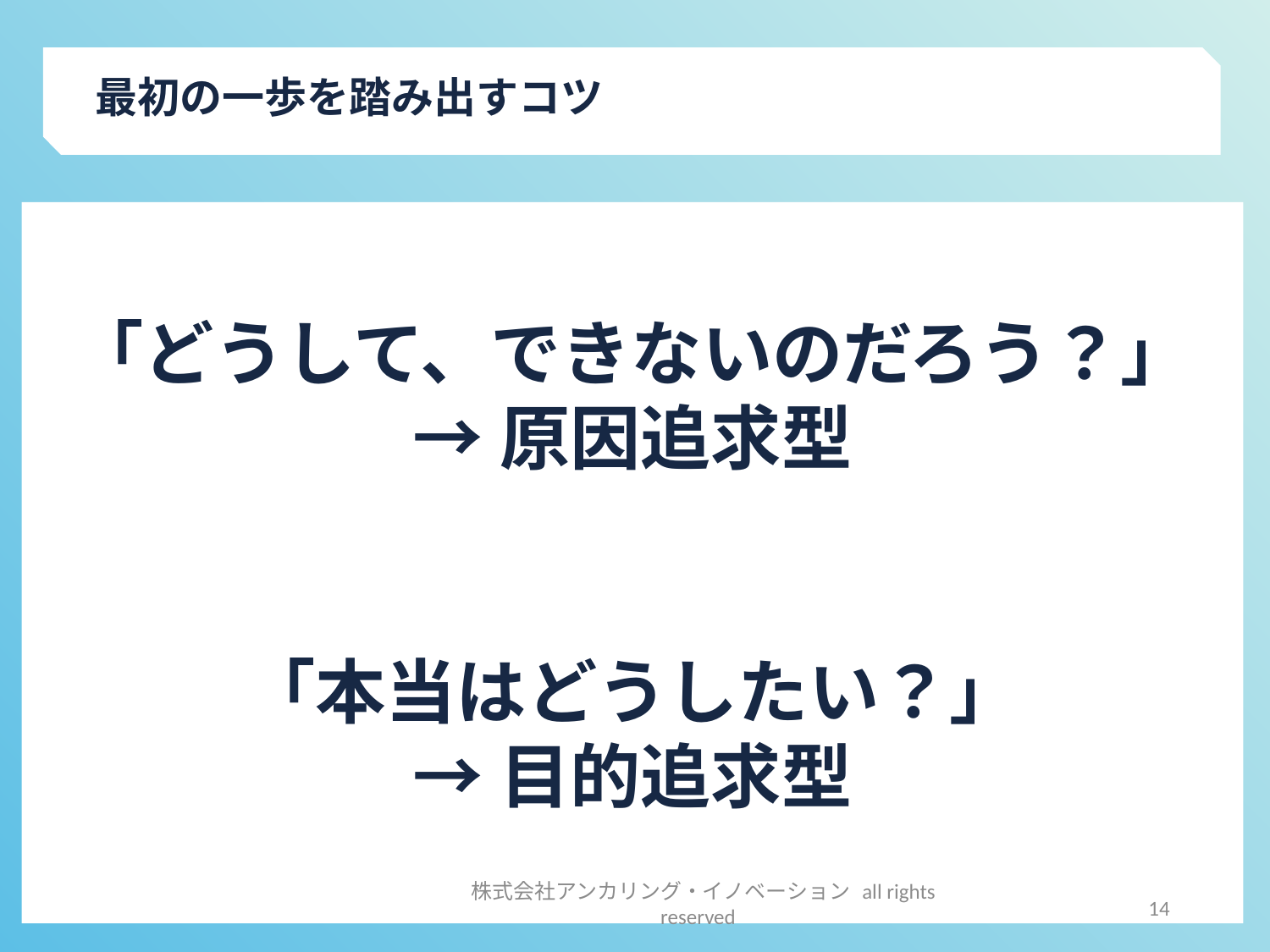

最初の一歩を踏み出すコツ
「どうして、できないのだろう？」
→原因追求型

「本当はどうしたい？」
→目的追求型
14
株式会社アンカリング・イノベーション all rights reserved